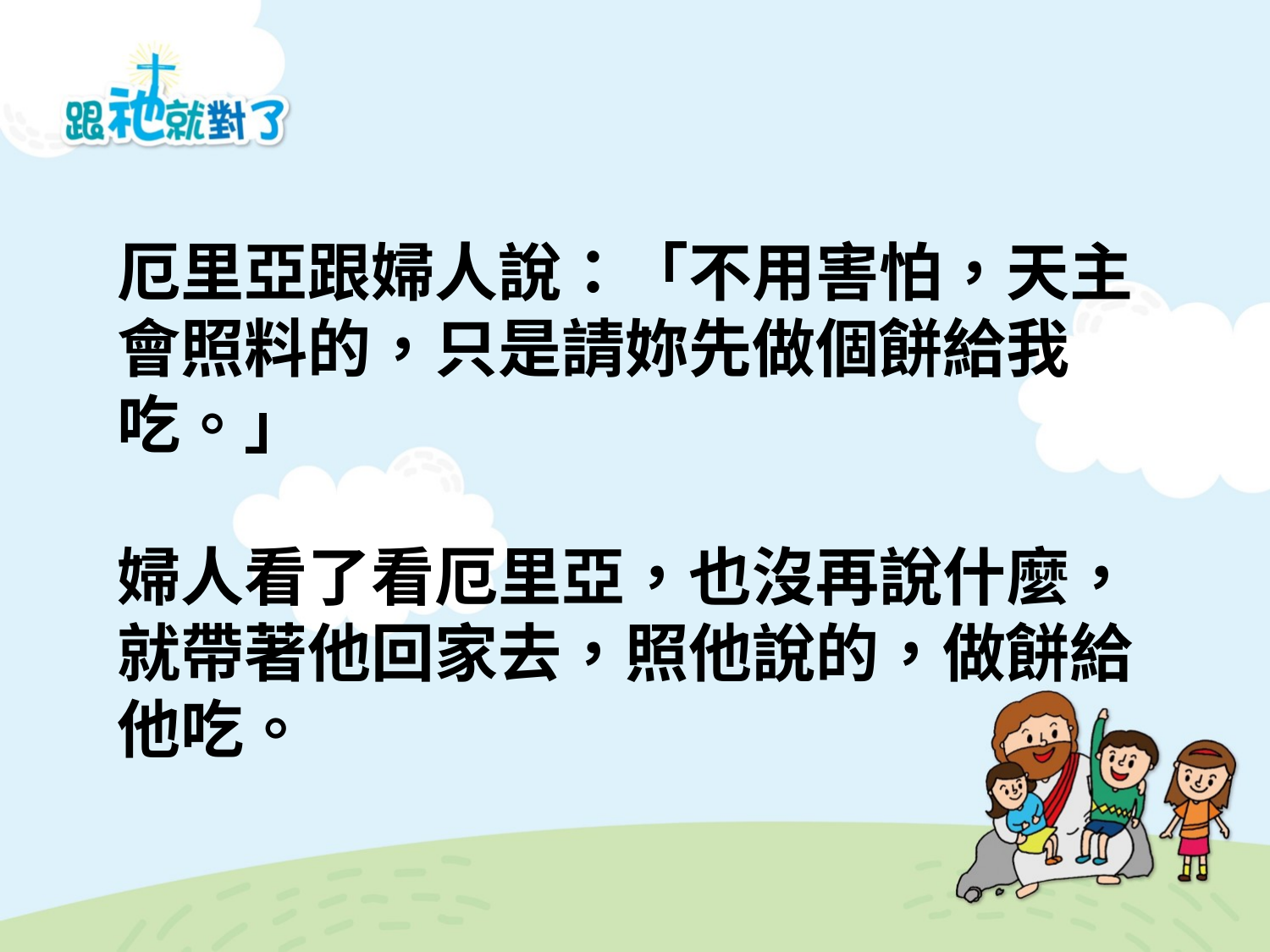

厄里亞跟婦人說：「不用害怕，天主會照料的，只是請妳先做個餅給我吃。」

婦人看了看厄里亞，也沒再說什麼，就帶著他回家去，照他說的，做餅給他吃。